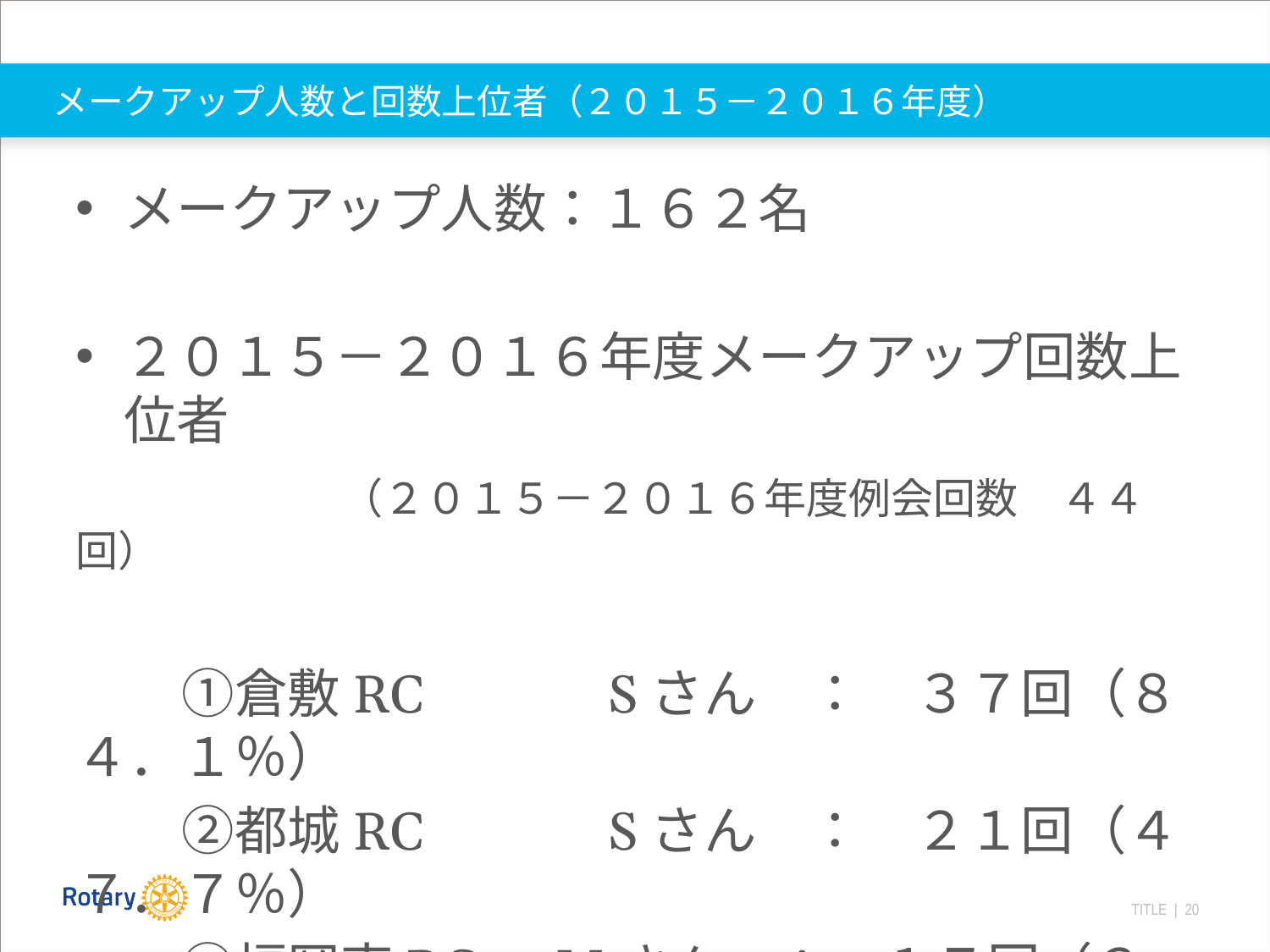

# メークアップ人数と回数上位者（２０１５－２０１６年度）
メークアップ人数：１６２名

２０１５－２０１６年度メークアップ回数上位者
　　　　　（２０１５－２０１６年度例会回数　４４回）

　　①倉敷RC　　　Sさん　：　３７回（８４．１％）
　　②都城RC　　　Sさん　：　２１回（４７．７％）
　　③福岡南RC　Mさん　：　１７回（３８．６％）